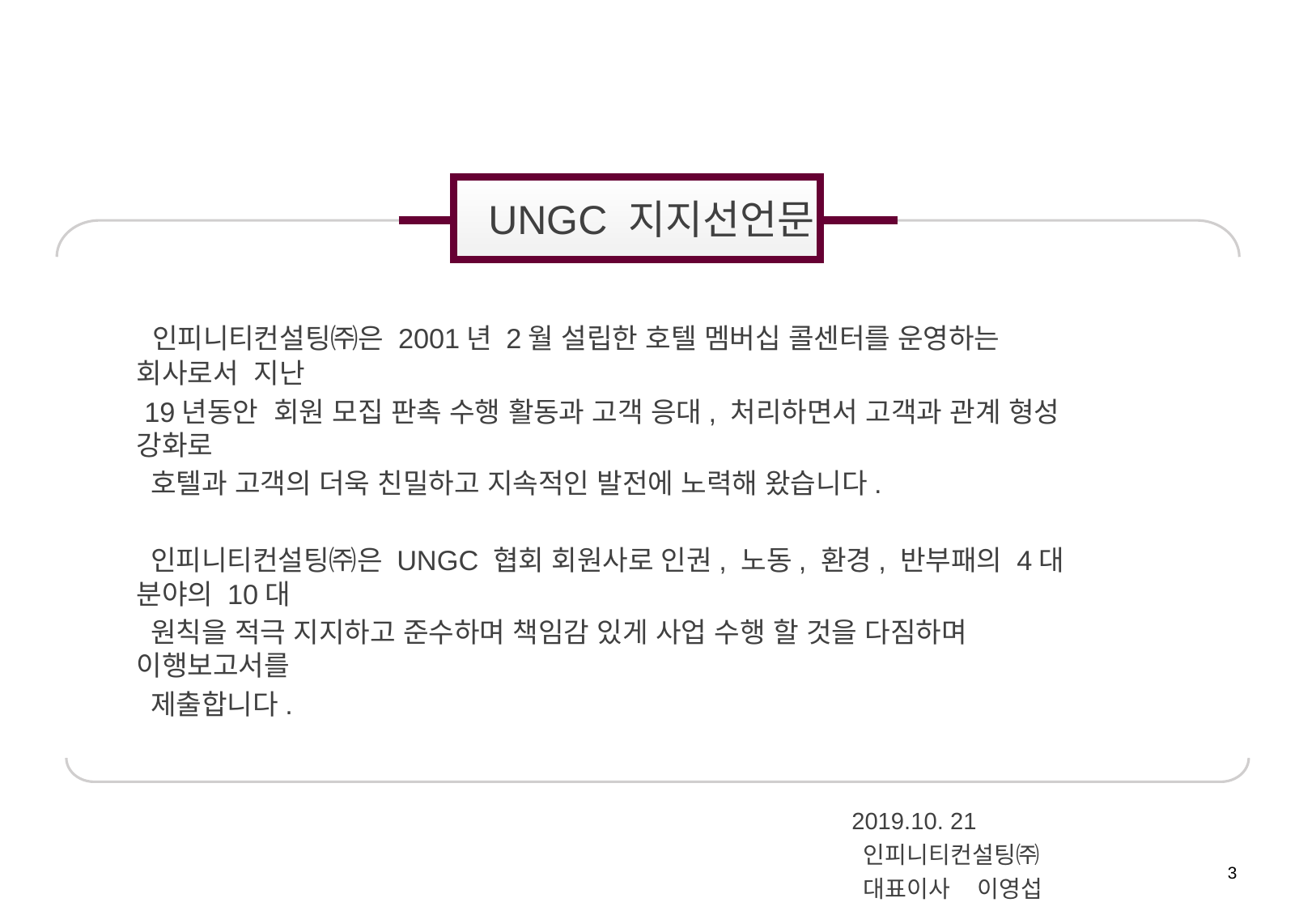

Ⅰ

   UNGC 지지선언문
 인피니티컨설팅㈜은 2001년 2월 설립한 호텔 멤버십 콜센터를 운영하는 회사로서  지난
 19년동안  회원 모집 판촉 수행 활동과 고객 응대, 처리하면서 고객과 관계 형성 강화로
 호텔과 고객의 더욱 친밀하고 지속적인 발전에 노력해 왔습니다.

 인피니티컨설팅㈜은 UNGC 협회 회원사로 인권, 노동, 환경, 반부패의 4대 분야의 10대
 원칙을 적극 지지하고 준수하며 책임감 있게 사업 수행 할 것을 다짐하며 이행보고서를
 제출합니다.

                                                                                             2019.10. 21
                                                                                                            인피니티컨설팅㈜
                                                                                                            대표이사    이영섭

3